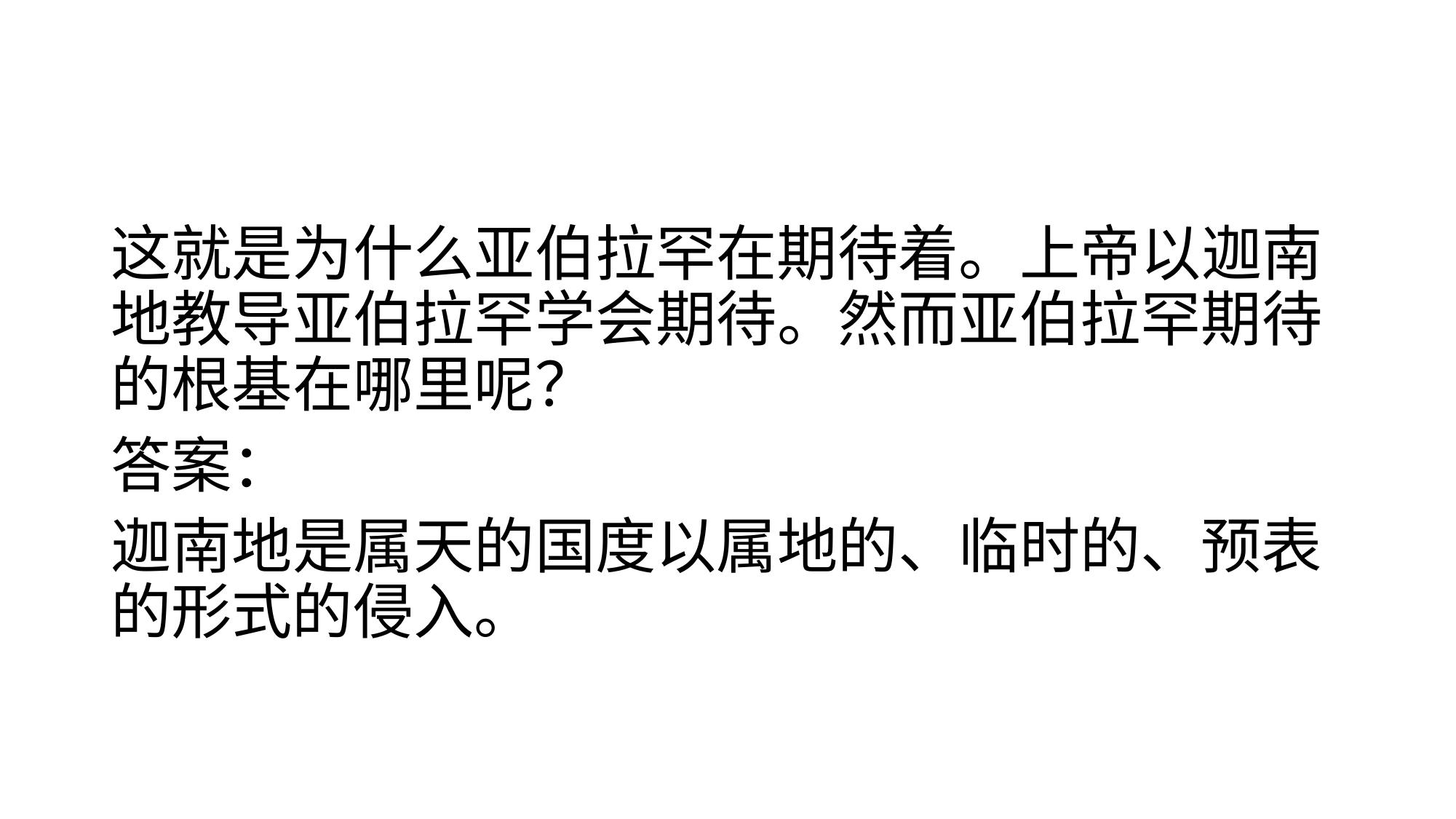

#
这就是为什么亚伯拉罕在期待着。上帝以迦南地教导亚伯拉罕学会期待。然而亚伯拉罕期待的根基在哪里呢？
答案：
迦南地是属天的国度以属地的、临时的、预表的形式的侵入。